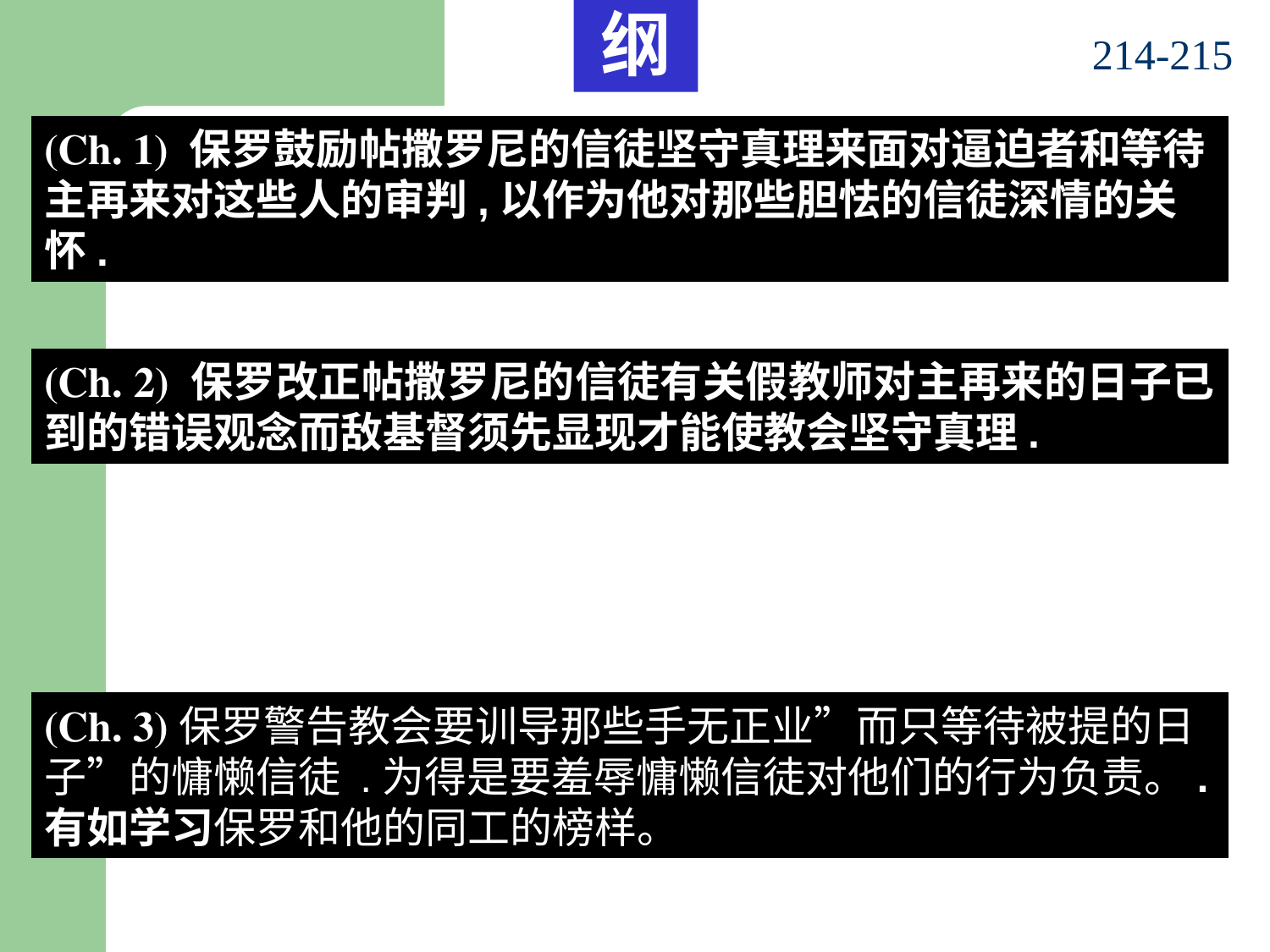

大纲
214-215
(Ch. 1) 保罗鼓励帖撒罗尼的信徒坚守真理来面对逼迫者和等待主再来对这些人的审判,以作为他对那些胆怯的信徒深情的关怀.
(Ch. 2) 保罗改正帖撒罗尼的信徒有关假教师对主再来的日子已到的错误观念而敌基督须先显现才能使教会坚守真理.
(Ch. 3)保罗警告教会要训导那些手无正业”而只等待被提的日子”的慵懒信徒 .为得是要羞辱慵懒信徒对他们的行为负责。. 有如学习保罗和他的同工的榜样。